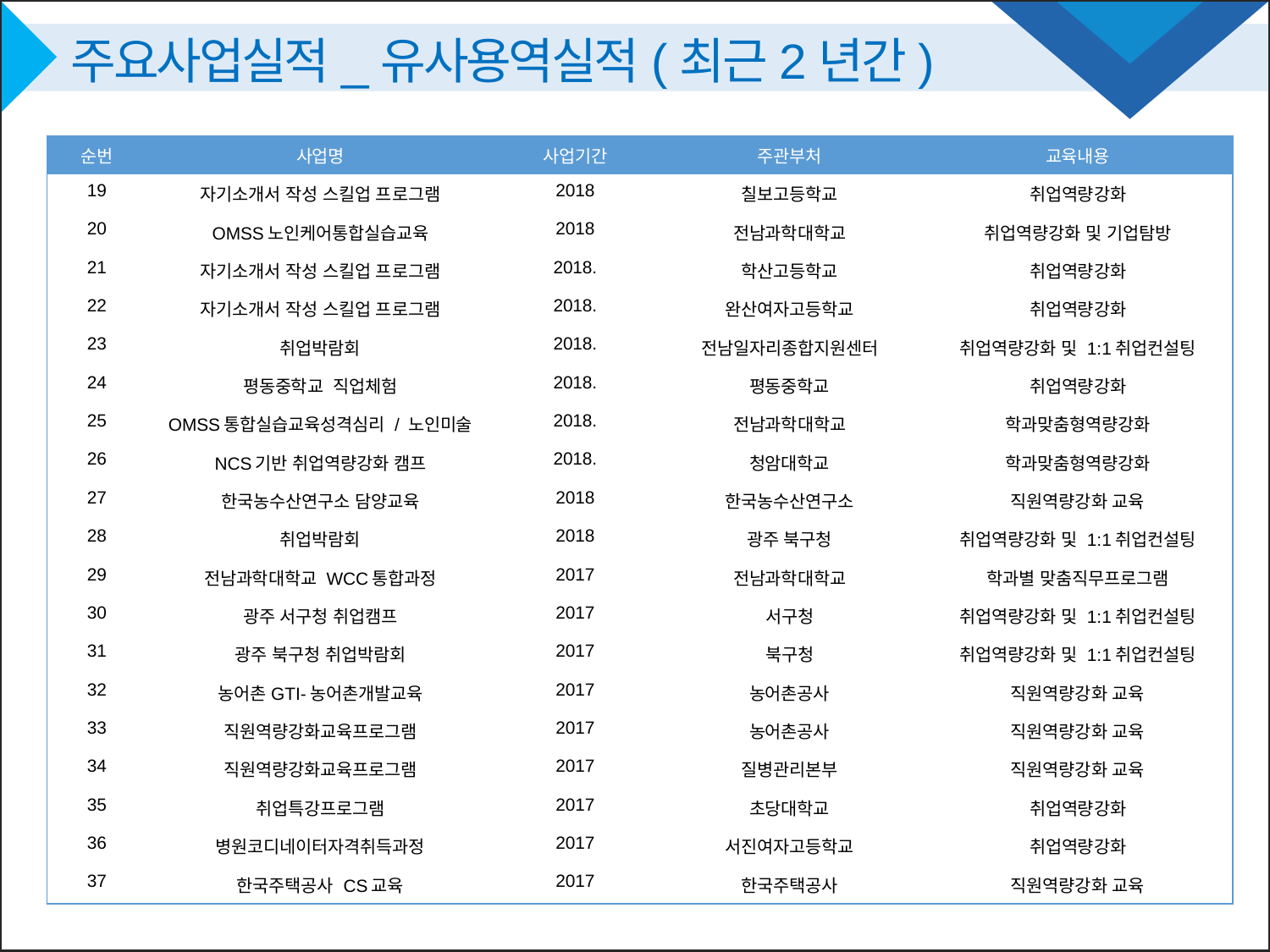

주요사업실적_유사용역실적(최근2년간)
| 순번 | 사업명 | 사업기간 | 주관부처 | 교육내용 |
| --- | --- | --- | --- | --- |
| 19 | 자기소개서 작성 스킬업 프로그램 | 2018 | 칠보고등학교 | 취업역량강화 |
| 20 | OMSS노인케어통합실습교육 | 2018 | 전남과학대학교 | 취업역량강화 및 기업탐방 |
| 21 | 자기소개서 작성 스킬업 프로그램 | 2018. | 학산고등학교 | 취업역량강화 |
| 22 | 자기소개서 작성 스킬업 프로그램 | 2018. | 완산여자고등학교 | 취업역량강화 |
| 23 | 취업박람회 | 2018. | 전남일자리종합지원센터 | 취업역량강화 및 1:1취업컨설팅 |
| 24 | 평동중학교 직업체험 | 2018. | 평동중학교 | 취업역량강화 |
| 25 | OMSS통합실습교육성격심리 / 노인미술 | 2018. | 전남과학대학교 | 학과맞춤형역량강화 |
| 26 | NCS기반 취업역량강화 캠프 | 2018. | 청암대학교 | 학과맞춤형역량강화 |
| 27 | 한국농수산연구소 담양교육 | 2018 | 한국농수산연구소 | 직원역량강화 교육 |
| 28 | 취업박람회 | 2018 | 광주 북구청 | 취업역량강화 및 1:1취업컨설팅 |
| 29 | 전남과학대학교 WCC통합과정 | 2017 | 전남과학대학교 | 학과별 맞춤직무프로그램 |
| 30 | 광주 서구청 취업캠프 | 2017 | 서구청 | 취업역량강화 및 1:1취업컨설팅 |
| 31 | 광주 북구청 취업박람회 | 2017 | 북구청 | 취업역량강화 및 1:1취업컨설팅 |
| 32 | 농어촌GTI-농어촌개발교육 | 2017 | 농어촌공사 | 직원역량강화 교육 |
| 33 | 직원역량강화교육프로그램 | 2017 | 농어촌공사 | 직원역량강화 교육 |
| 34 | 직원역량강화교육프로그램 | 2017 | 질병관리본부 | 직원역량강화 교육 |
| 35 | 취업특강프로그램 | 2017 | 초당대학교 | 취업역량강화 |
| 36 | 병원코디네이터자격취득과정 | 2017 | 서진여자고등학교 | 취업역량강화 |
| 37 | 한국주택공사 CS교육 | 2017 | 한국주택공사 | 직원역량강화 교육 |